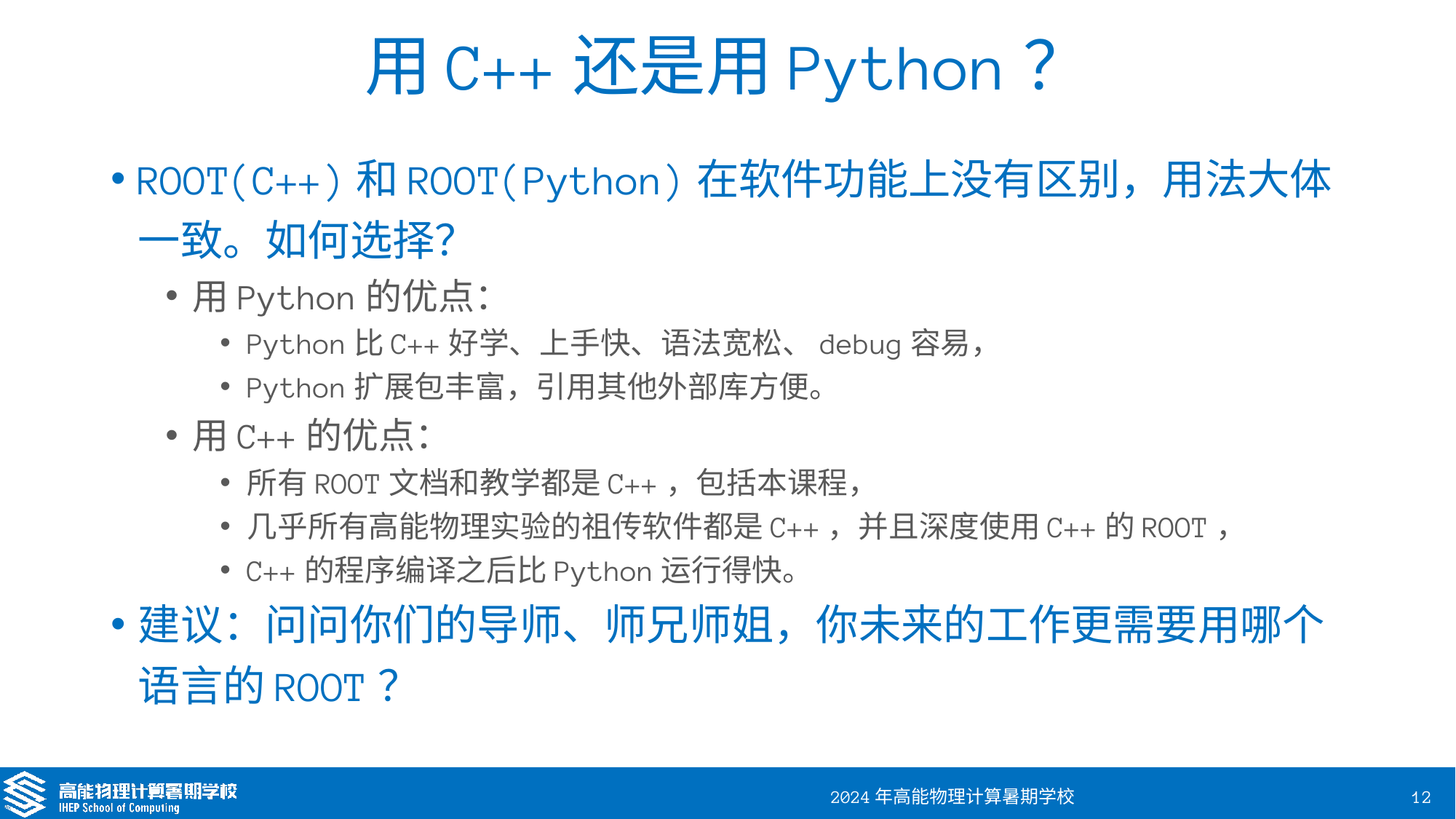

# 用C++还是用Python？
ROOT(C++)和ROOT(Python)在软件功能上没有区别，用法大体一致。如何选择？
用Python的优点：
Python比C++好学、上手快、语法宽松、debug容易，
Python扩展包丰富，引用其他外部库方便。
用C++的优点：
所有ROOT文档和教学都是C++，包括本课程，
几乎所有高能物理实验的祖传软件都是C++，并且深度使用C++的ROOT，
C++的程序编译之后比Python运行得快。
建议：问问你们的导师、师兄师姐，你未来的工作更需要用哪个语言的ROOT？
2024年高能物理计算暑期学校
12